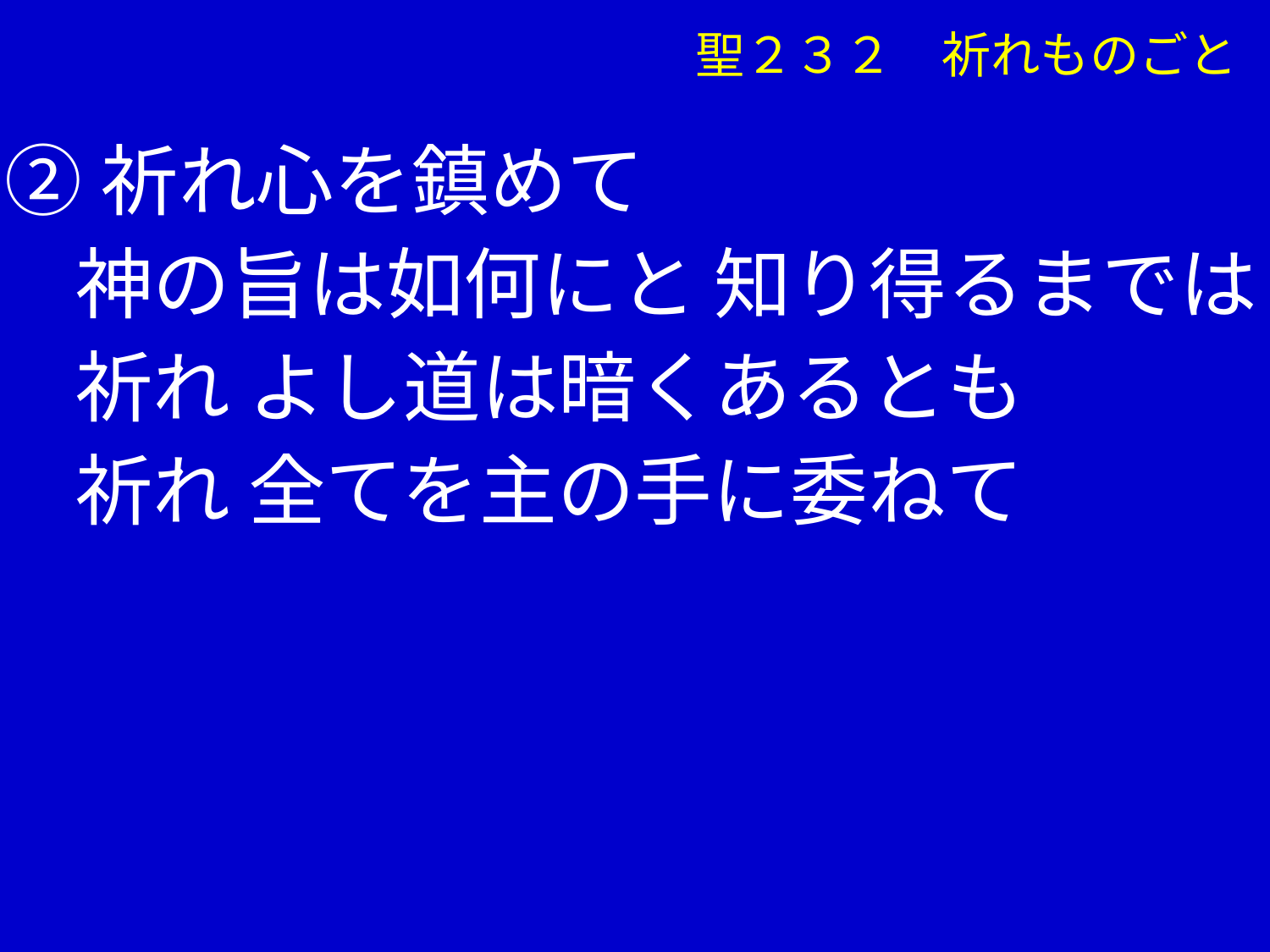

聖２３２　祈れものごと
②祈れ心を鎮めて
   神の旨は如何にと 知り得るまでは
   祈れ よし道は暗くあるとも
   祈れ 全てを主の手に委ねて